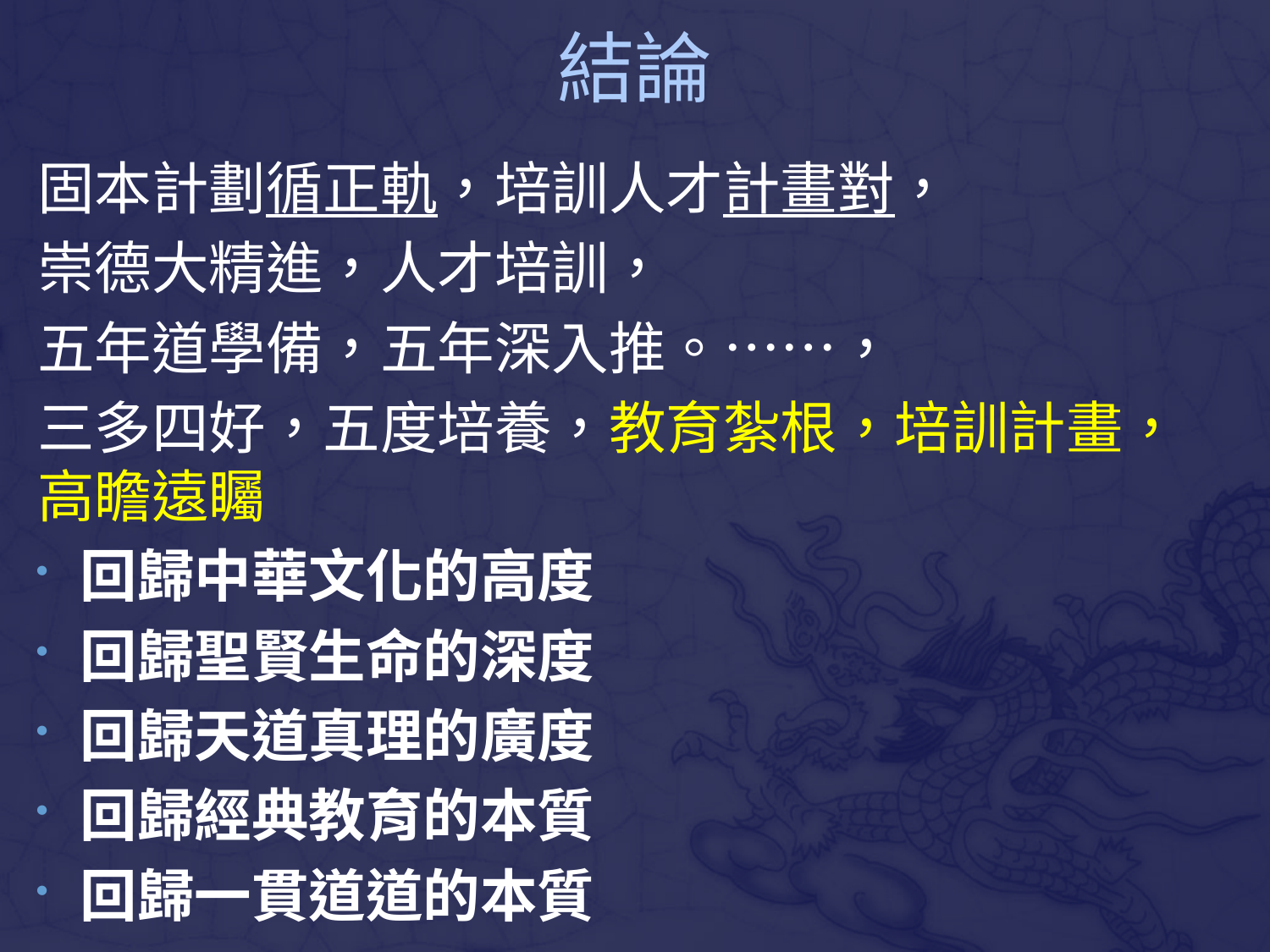

# 結論
固本計劃循正軌，培訓人才計畫對，
崇德大精進，人才培訓，
五年道學備，五年深入推。……，
三多四好，五度培養，教育紮根，培訓計畫，高瞻遠矚
回歸中華文化的高度
回歸聖賢生命的深度
回歸天道真理的廣度
回歸經典教育的本質
回歸一貫道道的本質